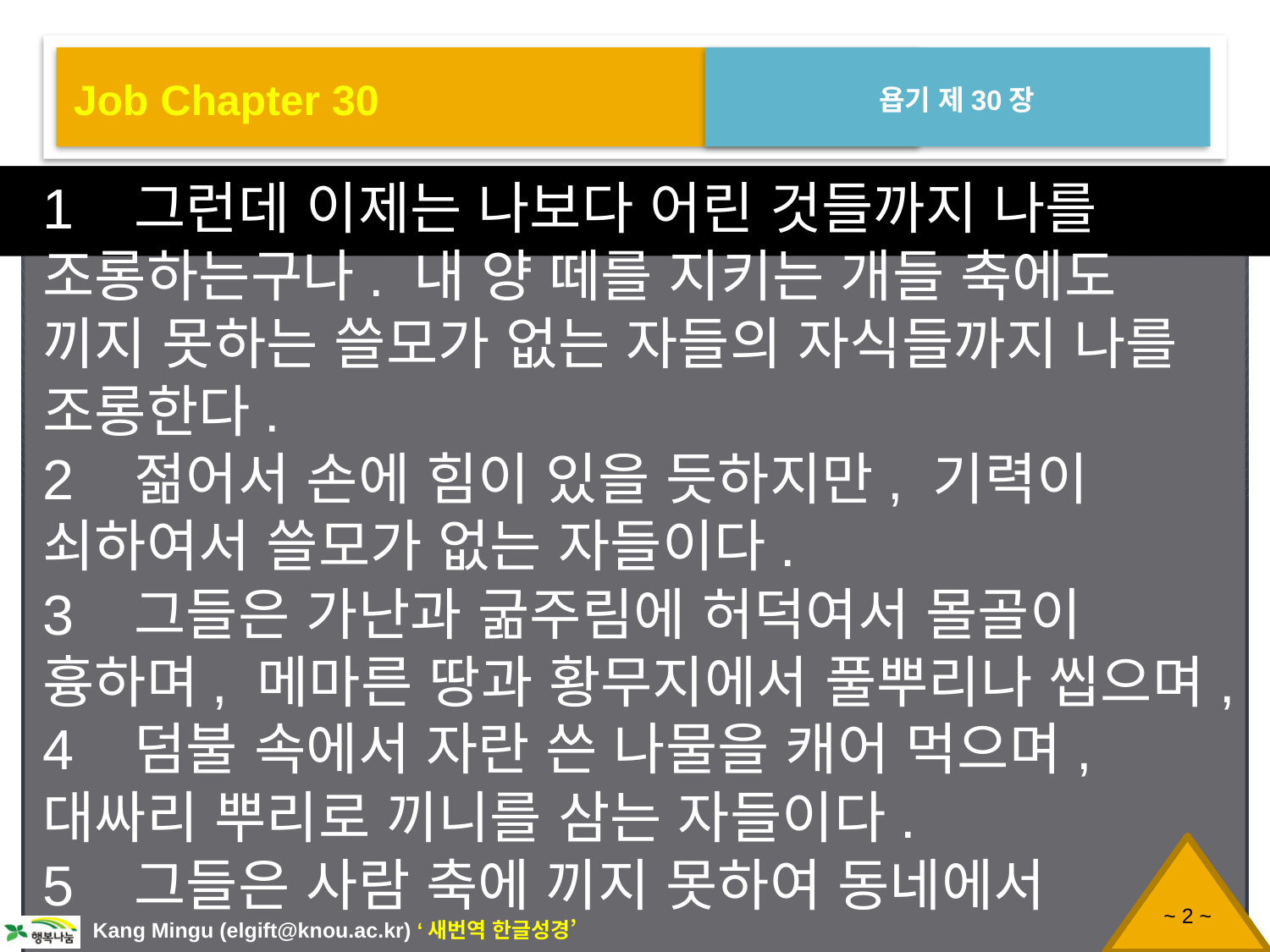

Job Chapter 30
욥기 제30장
1   그런데 이제는 나보다 어린 것들까지 나를 조롱하는구나. 내 양 떼를 지키는 개들 축에도 끼지 못하는 쓸모가 없는 자들의 자식들까지 나를 조롱한다.
2   젊어서 손에 힘이 있을 듯하지만, 기력이 쇠하여서 쓸모가 없는 자들이다.
3   그들은 가난과 굶주림에 허덕여서 몰골이 흉하며, 메마른 땅과 황무지에서 풀뿌리나 씹으며,
4   덤불 속에서 자란 쓴 나물을 캐어 먹으며, 대싸리 뿌리로 끼니를 삼는 자들이다.
5   그들은 사람 축에 끼지 못하여 동네에서